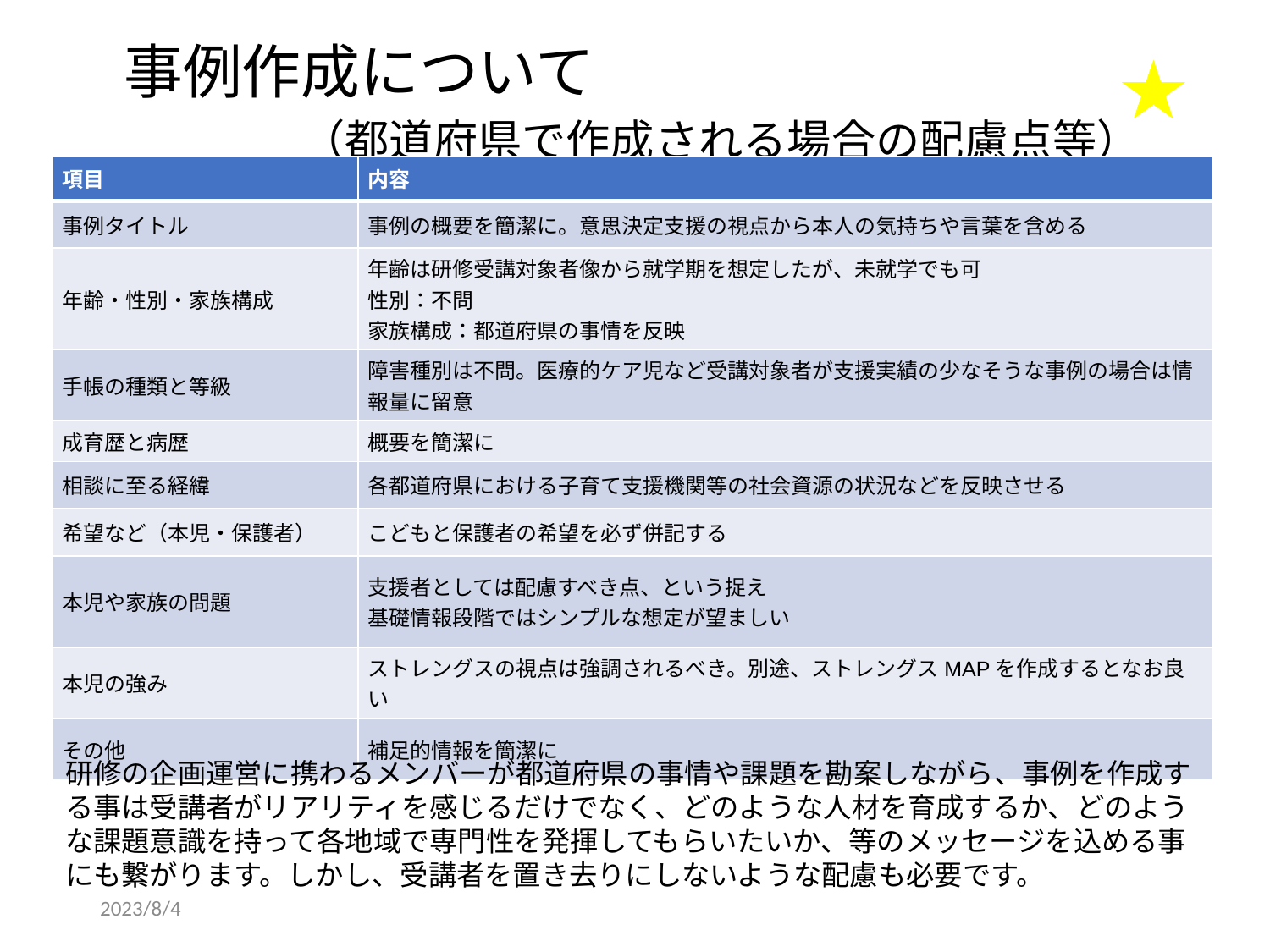

# 事例作成について 　　　（都道府県で作成される場合の配慮点等）

| 項目 | 内容 |
| --- | --- |
| 事例タイトル | 事例の概要を簡潔に。意思決定支援の視点から本人の気持ちや言葉を含める |
| 年齢・性別・家族構成 | 年齢は研修受講対象者像から就学期を想定したが、未就学でも可 性別：不問 家族構成：都道府県の事情を反映 |
| 手帳の種類と等級 | 障害種別は不問。医療的ケア児など受講対象者が支援実績の少なそうな事例の場合は情報量に留意 |
| 成育歴と病歴 | 概要を簡潔に |
| 相談に至る経緯 | 各都道府県における子育て支援機関等の社会資源の状況などを反映させる |
| 希望など（本児・保護者） | こどもと保護者の希望を必ず併記する |
| 本児や家族の問題 | 支援者としては配慮すべき点、という捉え 基礎情報段階ではシンプルな想定が望ましい |
| 本児の強み | ストレングスの視点は強調されるべき。別途、ストレングスMAPを作成するとなお良い |
| その他 | 補足的情報を簡潔に |
研修の企画運営に携わるメンバーが都道府県の事情や課題を勘案しながら、事例を作成する事は受講者がリアリティを感じるだけでなく、どのような人材を育成するか、どのような課題意識を持って各地域で専門性を発揮してもらいたいか、等のメッセージを込める事にも繋がります。しかし、受講者を置き去りにしないような配慮も必要です。
2023/8/4